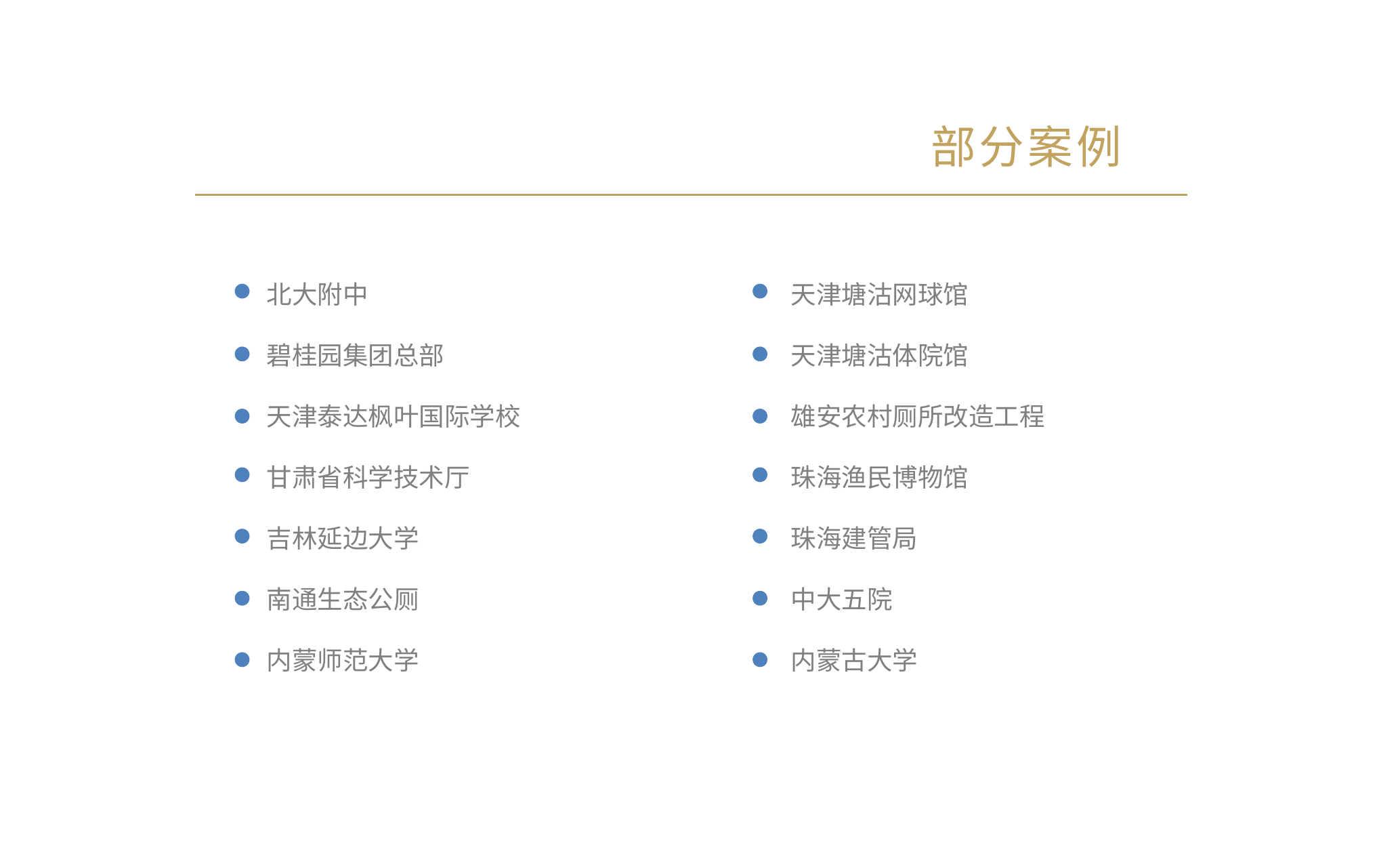

部分案例

北大附中

碧桂园集团总部

天津泰达枫叶国际学校

甘肃省科学技术厅

吉林延边大学

南通生态公厕

内蒙师范大学

天津塘沽网球馆

天津塘沽体院馆

雄安农村厕所改造工程

珠海渔民博物馆

珠海建管局

中大五院

内蒙古大学